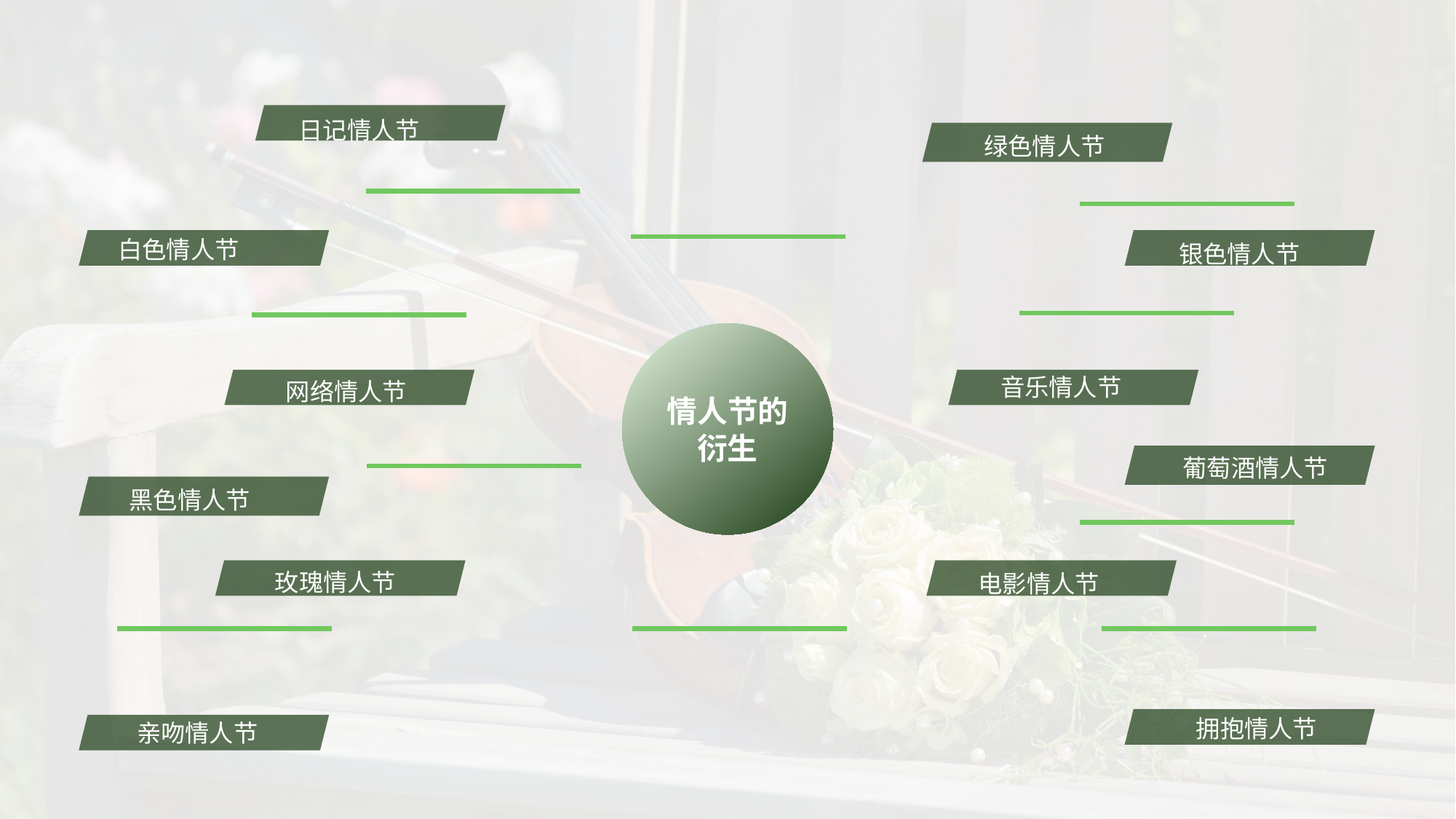

日记情人节

绿色情人节
白色情人节
银色情人节

情人节的衍生
音乐情人节
网络情人节

葡萄酒情人节

黑色情人节

玫瑰情人节
电影情人节

拥抱情人节

亲吻情人节